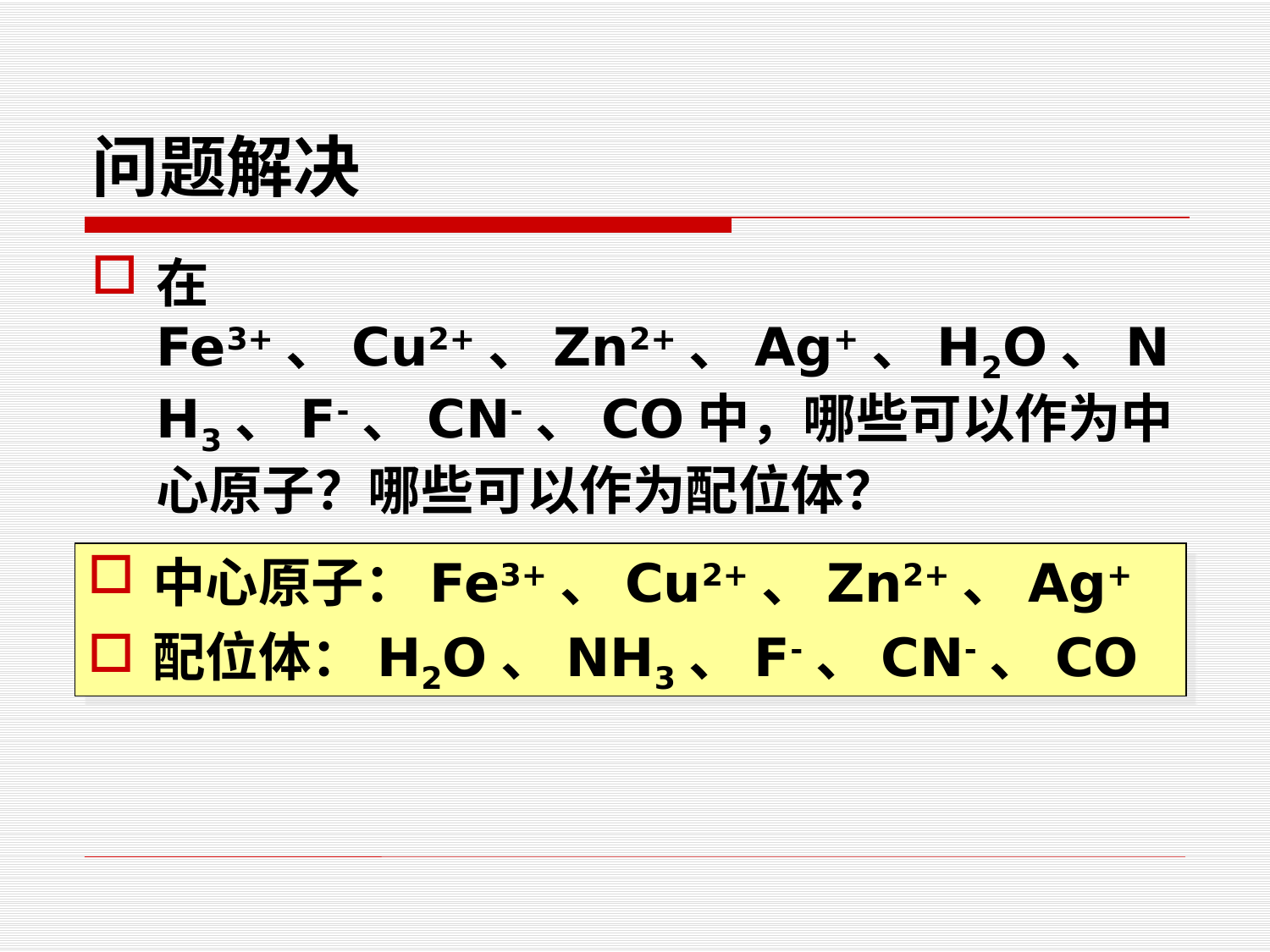

# 问题解决
在Fe3+、Cu2+、Zn2+、Ag+、H2O、NH3、F-、CN-、CO中，哪些可以作为中心原子？哪些可以作为配位体？
中心原子：Fe3+、Cu2+、Zn2+、Ag+
配位体：H2O、NH3、F-、CN-、CO